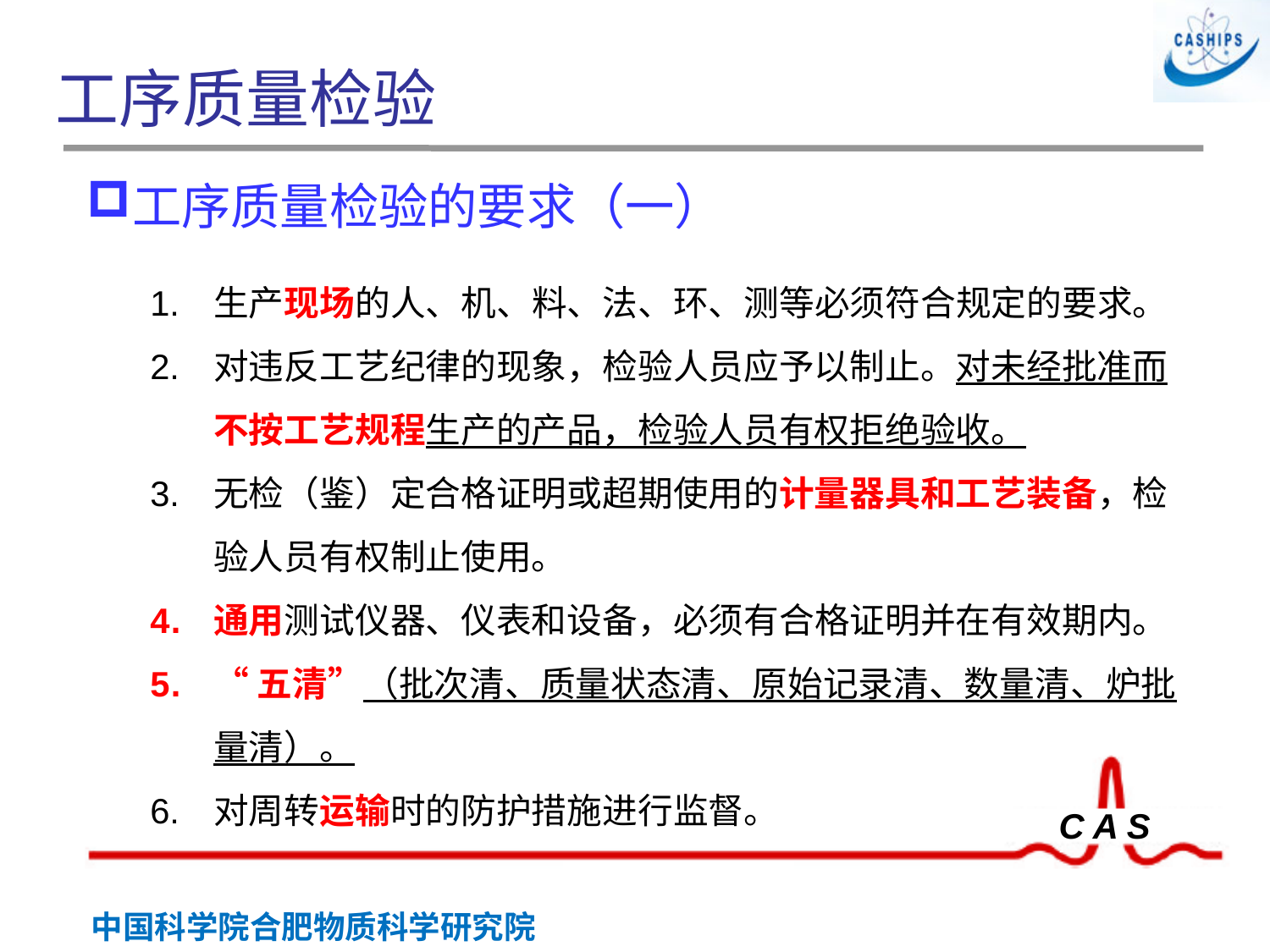

# 工序质量检验
工序质量检验的要求（一）

生产现场的人、机、料、法、环、测等必须符合规定的要求。
对违反工艺纪律的现象，检验人员应予以制止。对未经批准而不按工艺规程生产的产品，检验人员有权拒绝验收。
无检（鉴）定合格证明或超期使用的计量器具和工艺装备，检验人员有权制止使用。
通用测试仪器、仪表和设备，必须有合格证明并在有效期内。
“五清”（批次清、质量状态清、原始记录清、数量清、炉批量清）。
对周转运输时的防护措施进行监督。
  胶印章
钢印章
封印章